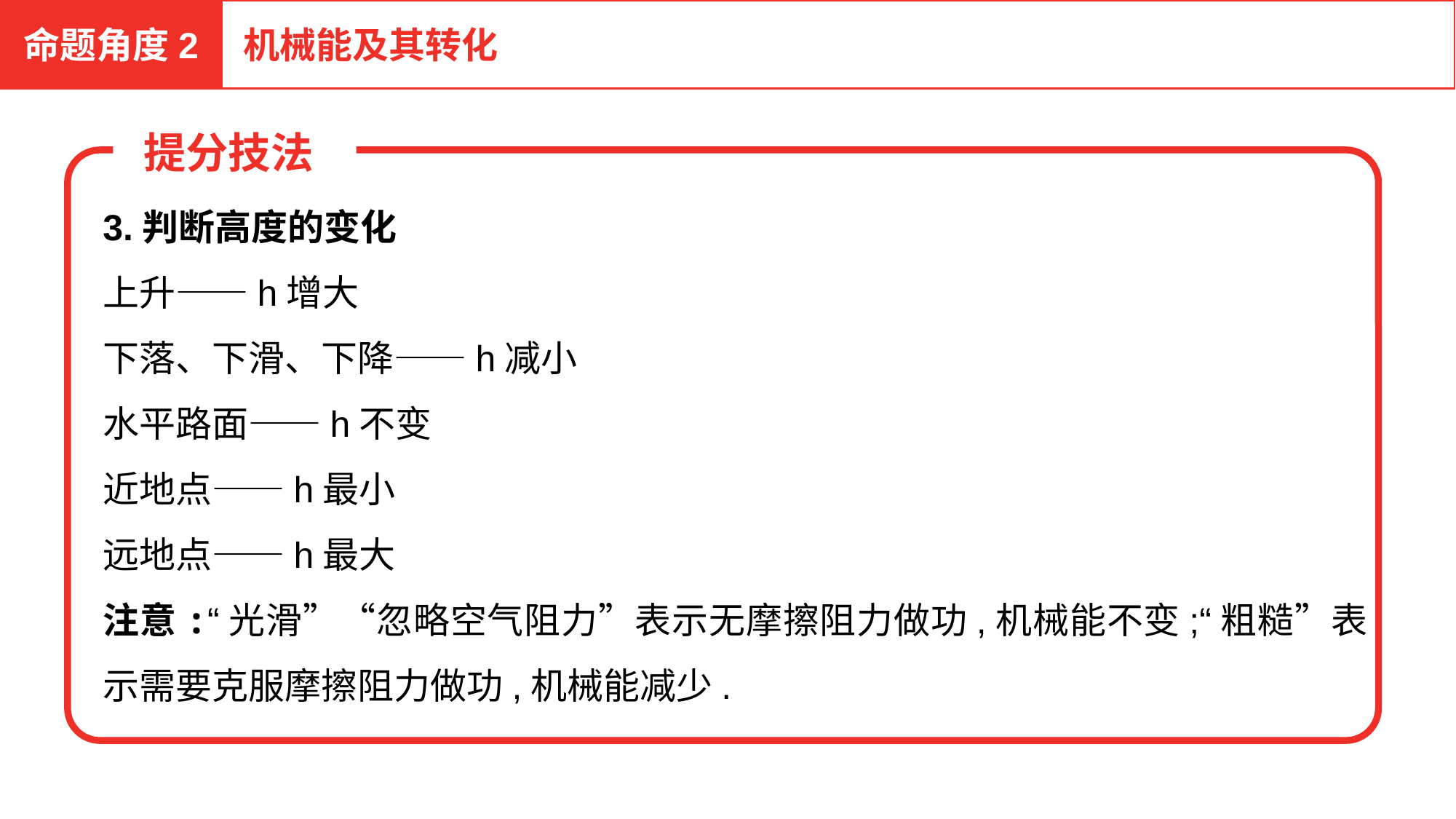

命题角度2
机械能及其转化
 提分技法

3.判断高度的变化
上升——h增大
下落、下滑、下降——h减小
水平路面——h不变
近地点——h最小
远地点——h最大
注意:“光滑”“忽略空气阻力”表示无摩擦阻力做功,机械能不变;“粗糙”表示需要克服摩擦阻力做功,机械能减少.